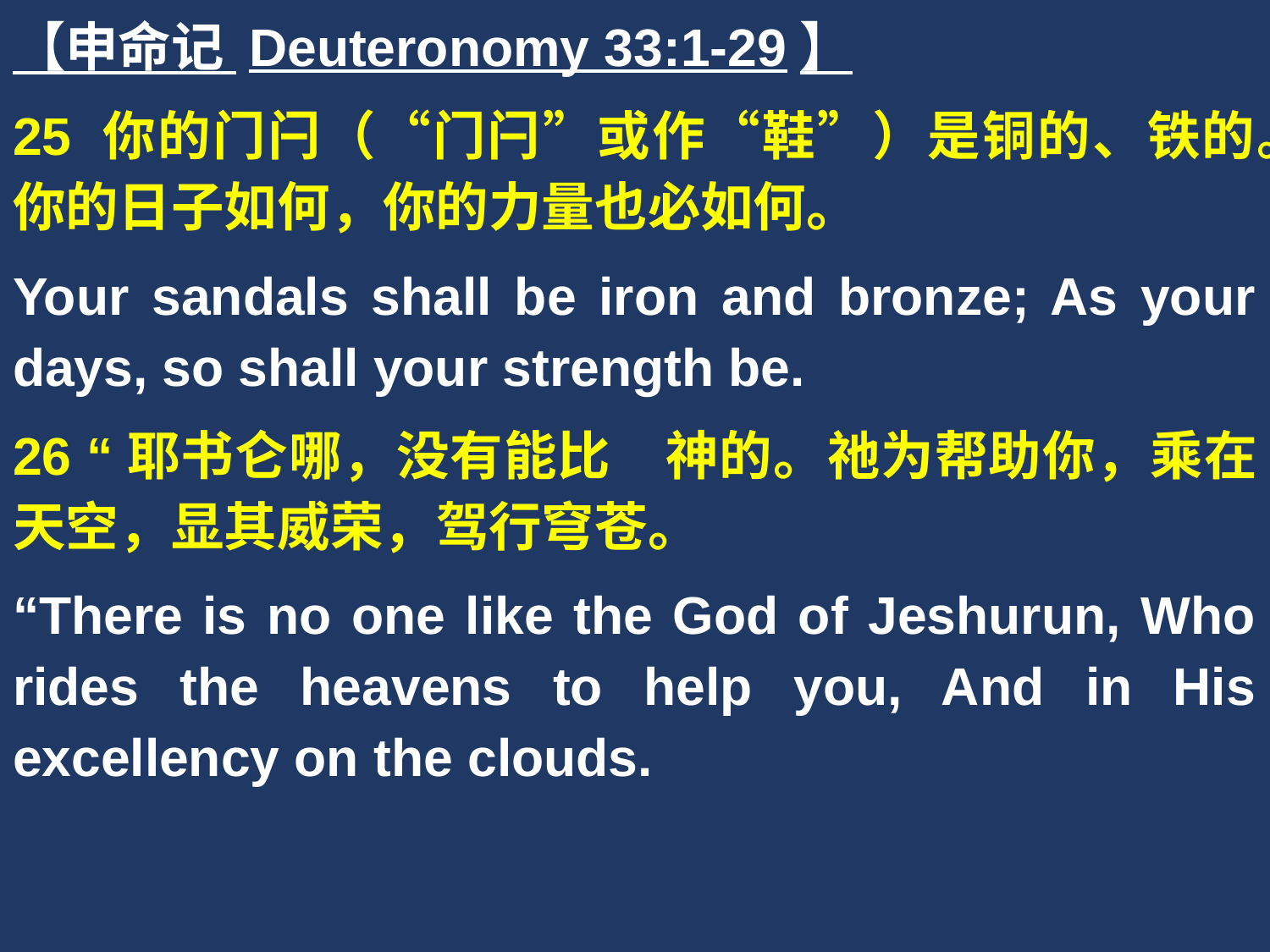

【申命记 Deuteronomy 33:1-29】
25 你的门闩（“门闩”或作“鞋”）是铜的、铁的。你的日子如何，你的力量也必如何。
Your sandals shall be iron and bronze; As your days, so shall your strength be.
26 “耶书仑哪，没有能比　神的。祂为帮助你，乘在天空，显其威荣，驾行穹苍。
“There is no one like the God of Jeshurun, Who rides the heavens to help you, And in His excellency on the clouds.